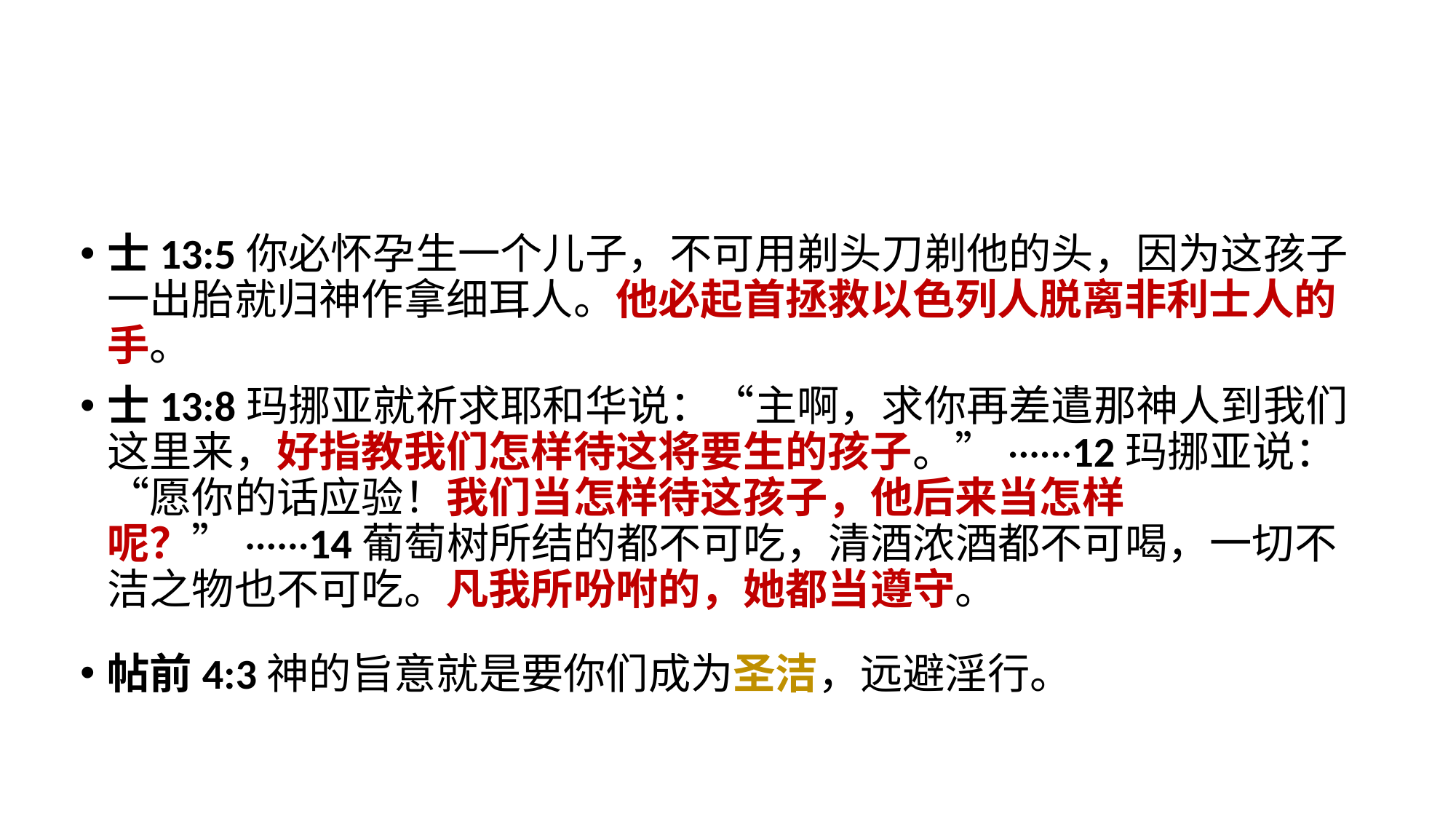

士13:5你必怀孕生一个儿子，不可用剃头刀剃他的头，因为这孩子一出胎就归神作拿细耳人。他必起首拯救以色列人脱离非利士人的手。
士13:8玛挪亚就祈求耶和华说：“主啊，求你再差遣那神人到我们这里来，好指教我们怎样待这将要生的孩子。”······12玛挪亚说：“愿你的话应验！我们当怎样待这孩子，他后来当怎样呢？”······14葡萄树所结的都不可吃，清酒浓酒都不可喝，一切不洁之物也不可吃。凡我所吩咐的，她都当遵守。

帖前4:3神的旨意就是要你们成为圣洁，远避淫行。